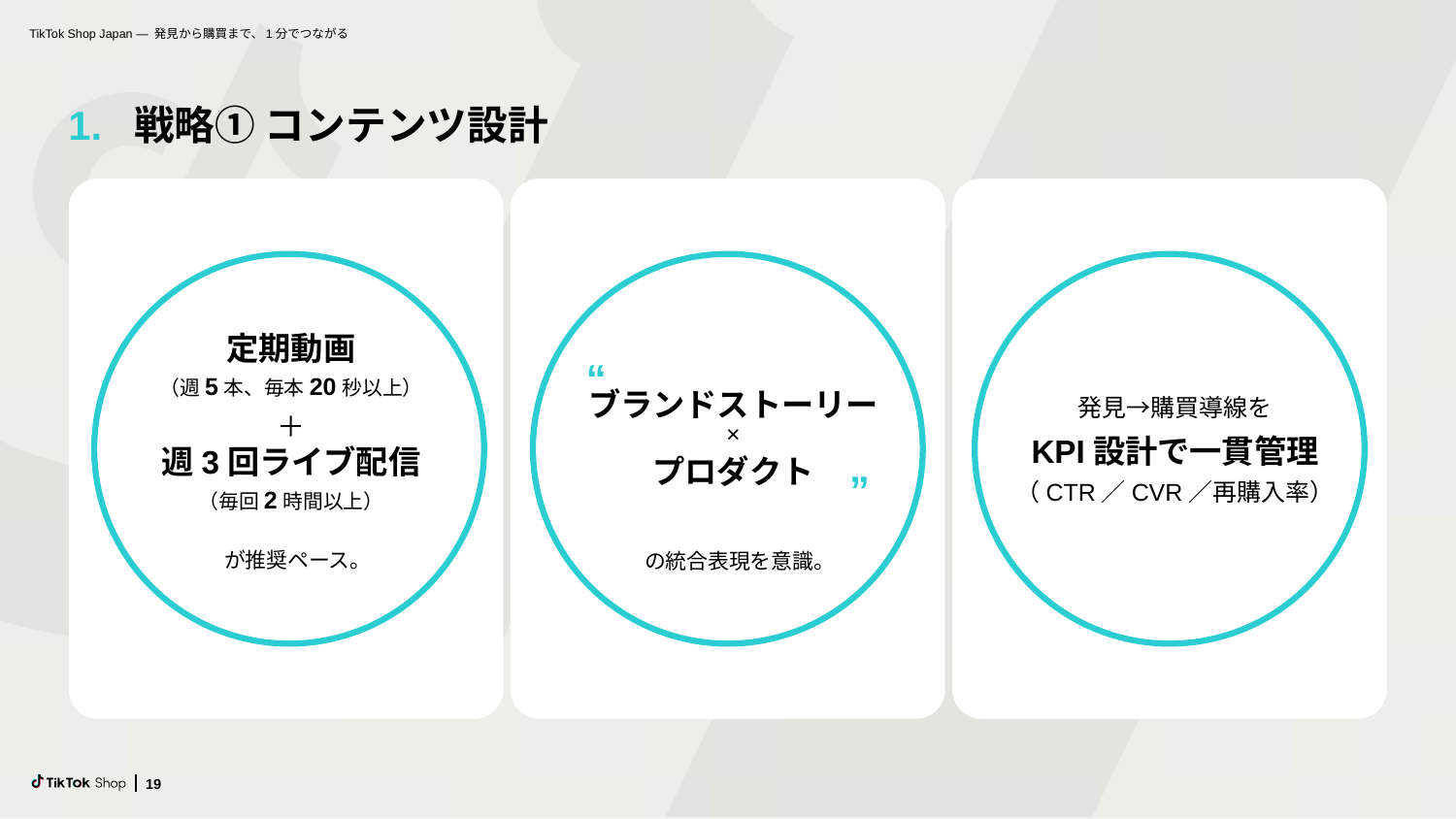

1.  戦略① コンテンツ設計

定期動画
（週5本、毎本20秒以上）
＋
週3回ライブ配信
（毎回2時間以上）
“
ブランドストーリー
×
プロダクト
”
発見→購買導線を
KPI設計で一貫管理
（CTR／CVR／再購入率）
    が推奨ペース。
    の統合表現を意識。